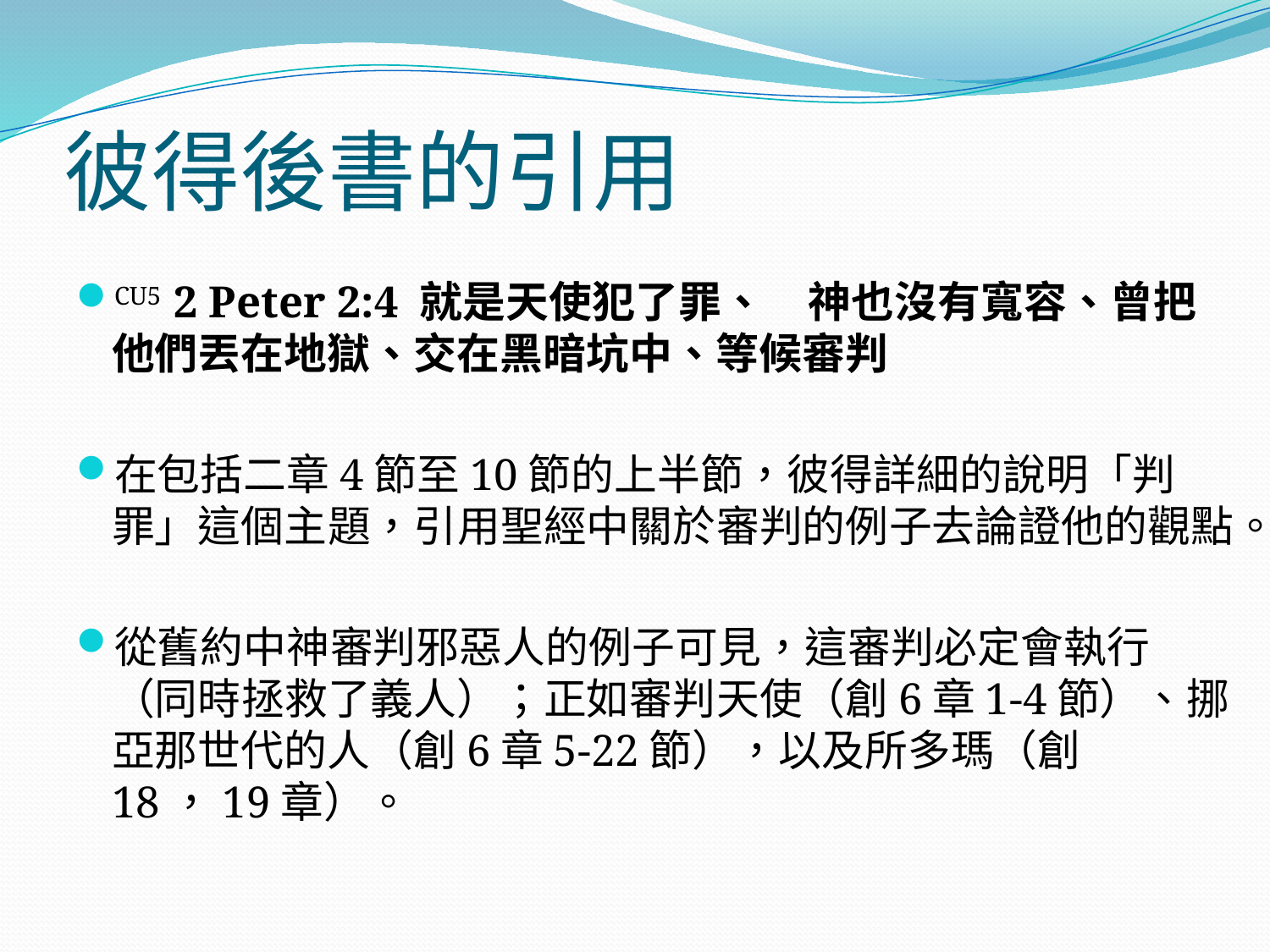

# 彼得後書的引用
CU5  2 Peter 2:4 就是天使犯了罪、　神也沒有寬容、曾把他們丟在地獄、交在黑暗坑中、等候審判

在包括二章4節至10節的上半節，彼得詳細的說明「判罪」這個主題，引用聖經中關於審判的例子去論證他的觀點。

從舊約中神審判邪惡人的例子可見，這審判必定會執行（同時拯救了義人）；正如審判天使（創6章1-4節）、挪亞那世代的人（創6章5-22節），以及所多瑪（創18，19章）。